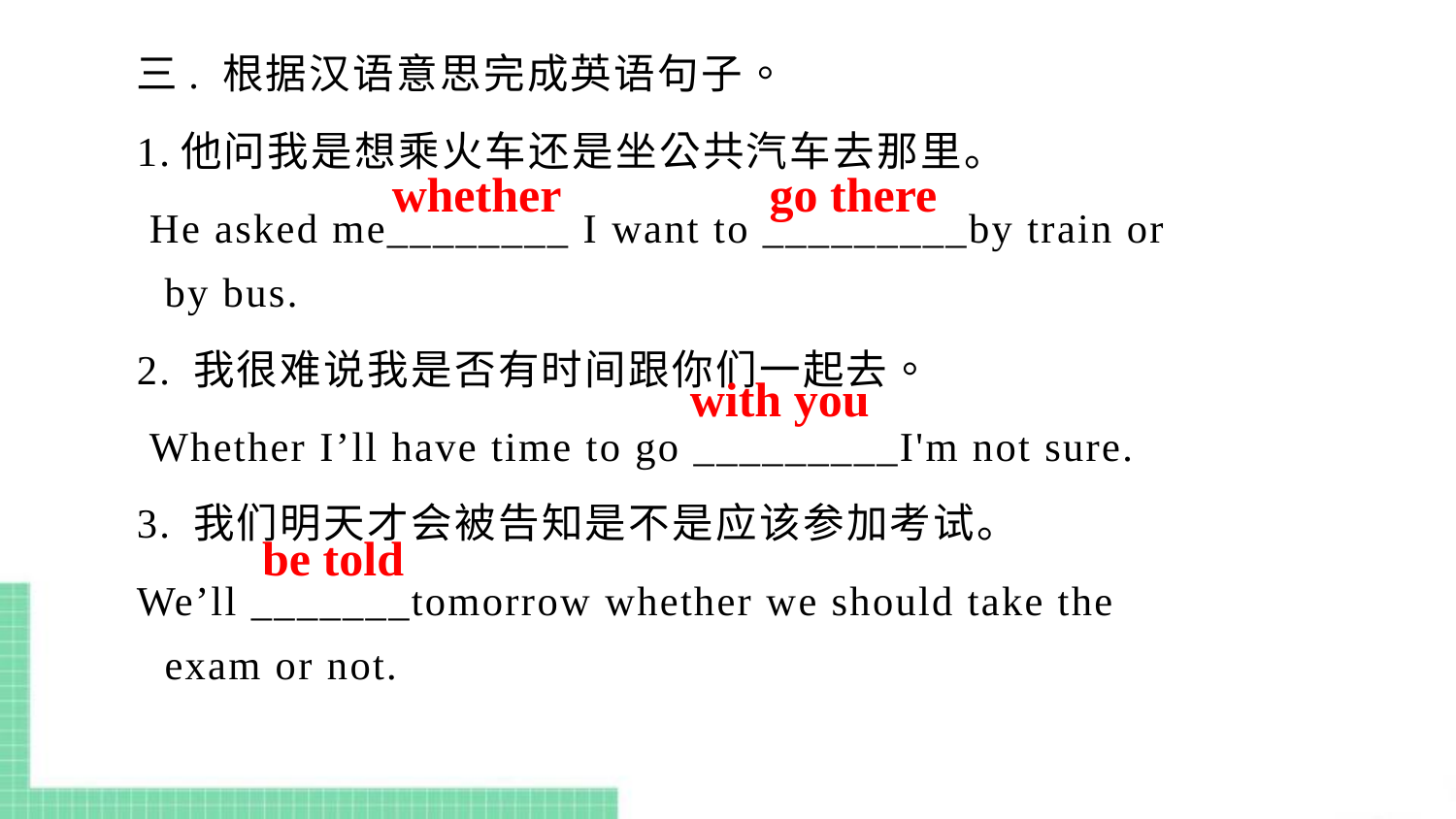

三. 根据汉语意思完成英语句子。
1.他问我是想乘火车还是坐公共汽车去那里。
 He asked me________ I want to _________by train or by bus.
2. 我很难说我是否有时间跟你们一起去。
 Whether I’ll have time to go _________I'm not sure.
3. 我们明天才会被告知是不是应该参加考试。
We’ll _______tomorrow whether we should take the exam or not.
go there
whether
with you
be told